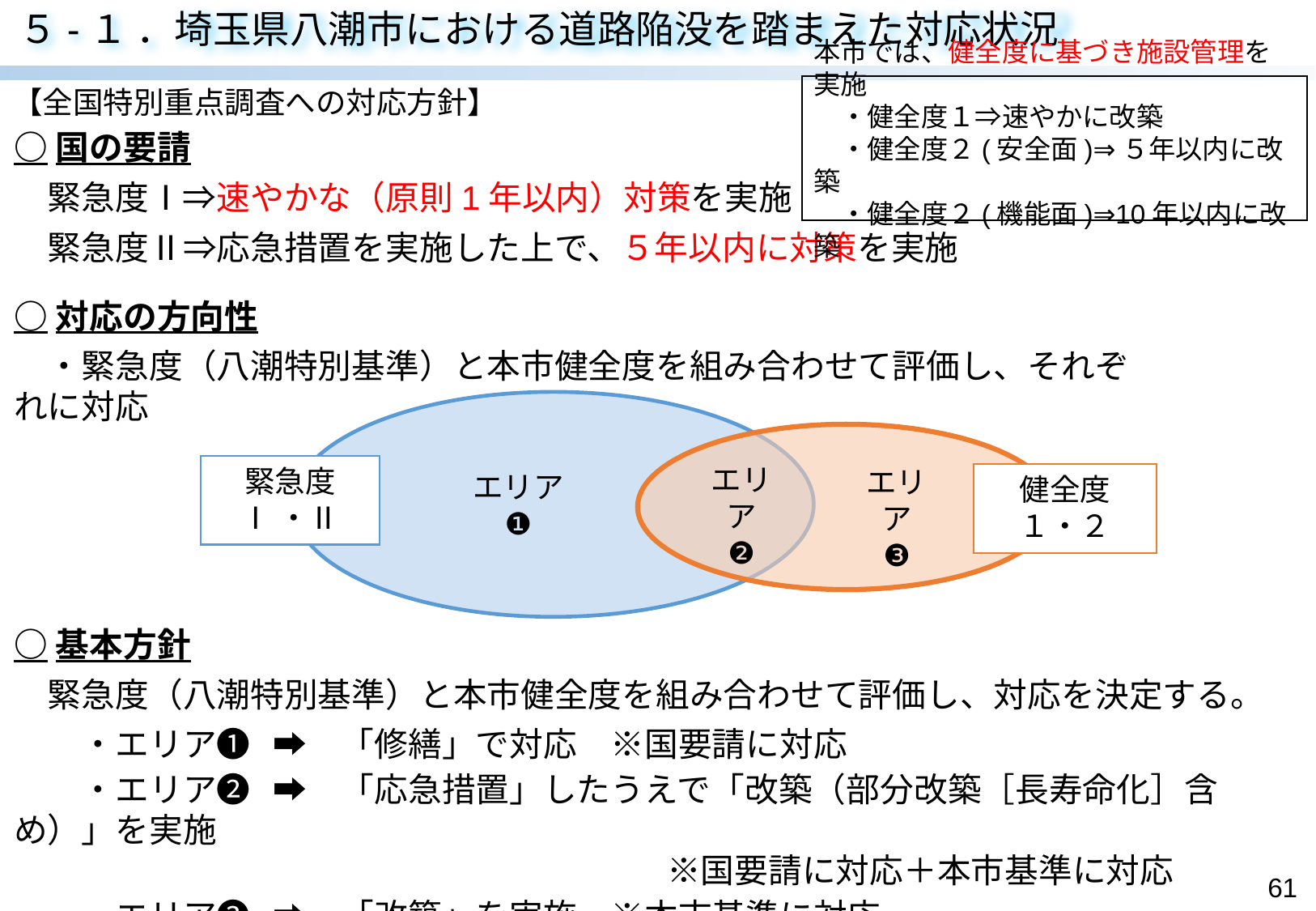

５-１ ．埼玉県八潮市における道路陥没を踏まえた対応状況

本市では、健全度に基づき施設管理を実施
　・健全度１⇒速やかに改築
　・健全度２(安全面)⇒５年以内に改築
　・健全度２(機能面)⇒10年以内に改築
【全国特別重点調査への対応方針】
○国の要請
　緊急度Ⅰ⇒速やかな（原則1年以内）対策を実施
　緊急度Ⅱ⇒応急措置を実施した上で、５年以内に対策を実施
○対応の方向性
　・緊急度（八潮特別基準）と本市健全度を組み合わせて評価し、それぞれに対応

エリア
❷
緊急度
Ⅰ・Ⅱ
エリア
❸
エリア
❶
健全度
１・２
○基本方針
　緊急度（八潮特別基準）と本市健全度を組み合わせて評価し、対応を決定する。
　　・エリア❶   ➡　「修繕」で対応　※国要請に対応
　　・エリア❷   ➡　「応急措置」したうえで「改築（部分改築［長寿命化］含め）」を実施
                                　　　　　　　　　　　　※国要請に対応＋本市基準に対応
　　・エリア❸   ➡　「改築」を実施　※本市基準に対応
61